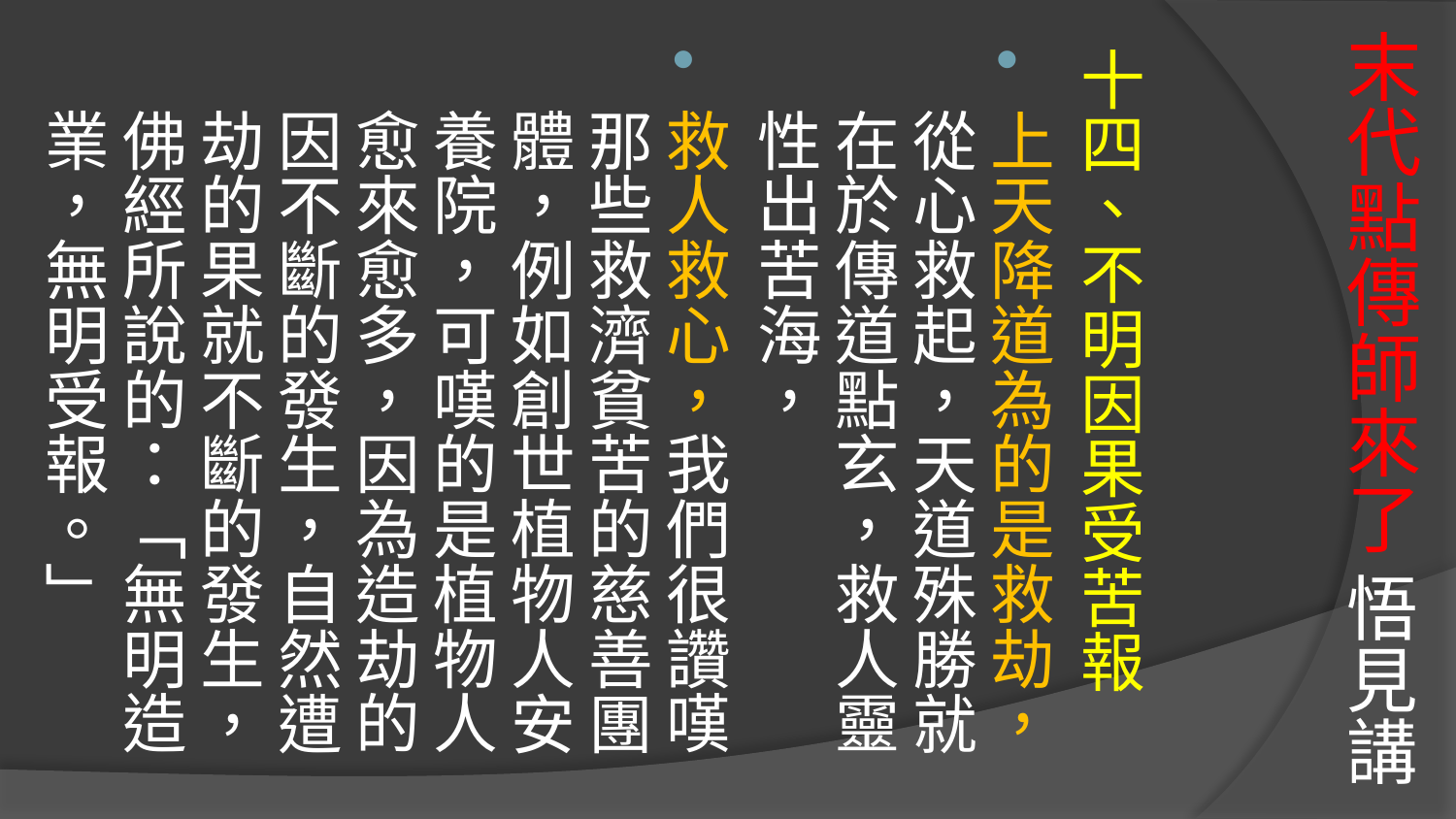

# 末代點傳師來了 悟見講
十四、不明因果受苦報
上天降道為的是救劫，從心救起，天道殊勝就在於傳道點玄，救人靈性出苦海，
救人救心，我們很讚嘆那些救濟貧苦的慈善團體，例如創世植物人安養院，可嘆的是植物人愈來愈多，因為造劫的因不斷的發生，自然遭劫的果就不斷的發生，佛經所說的：「無明造業，無明受報。」